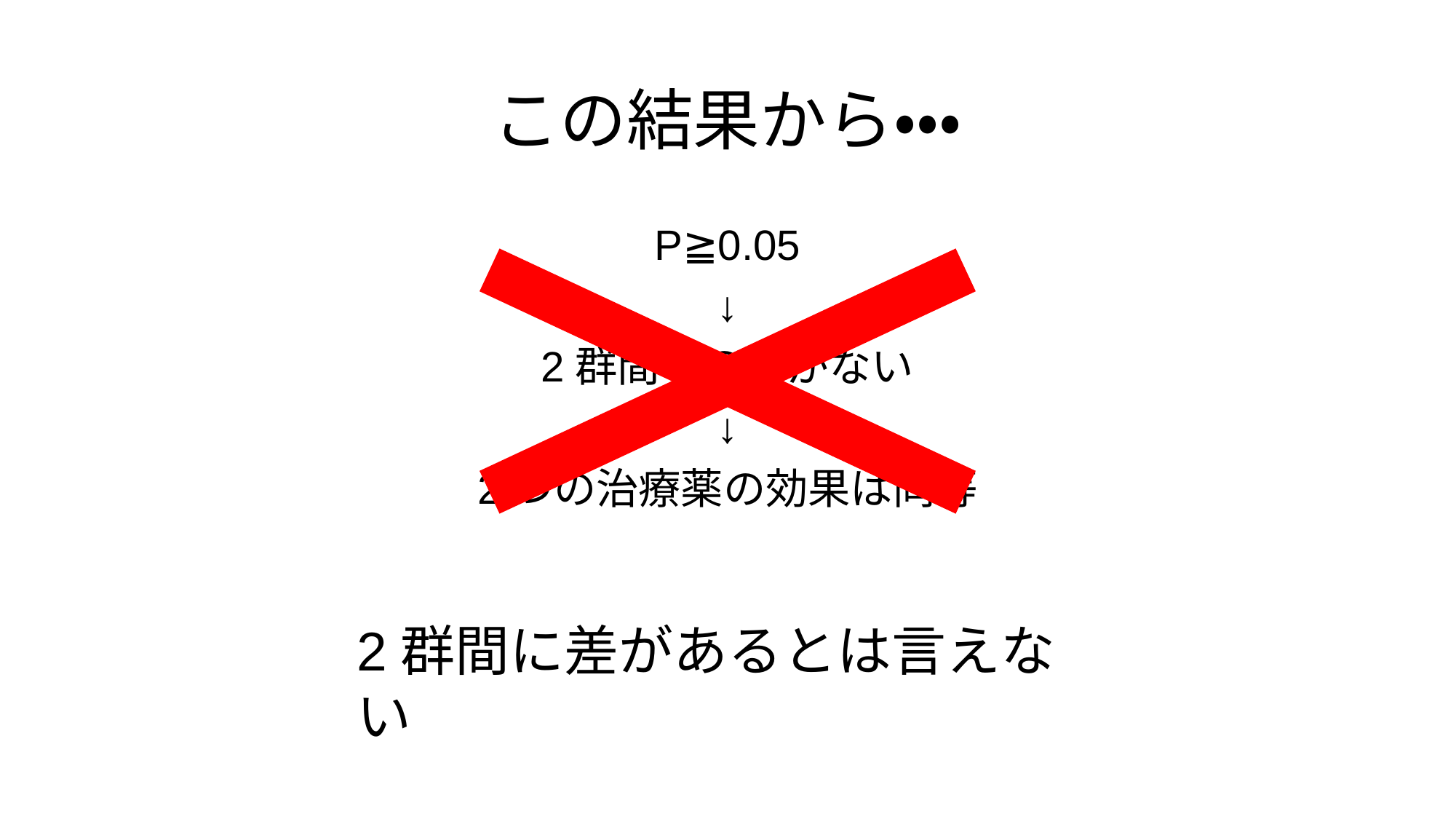

# この結果から・・・

P≧0.05
↓
2群間での差がない
↓
2つの治療薬の効果は同等
2群間に差があるとは言えない